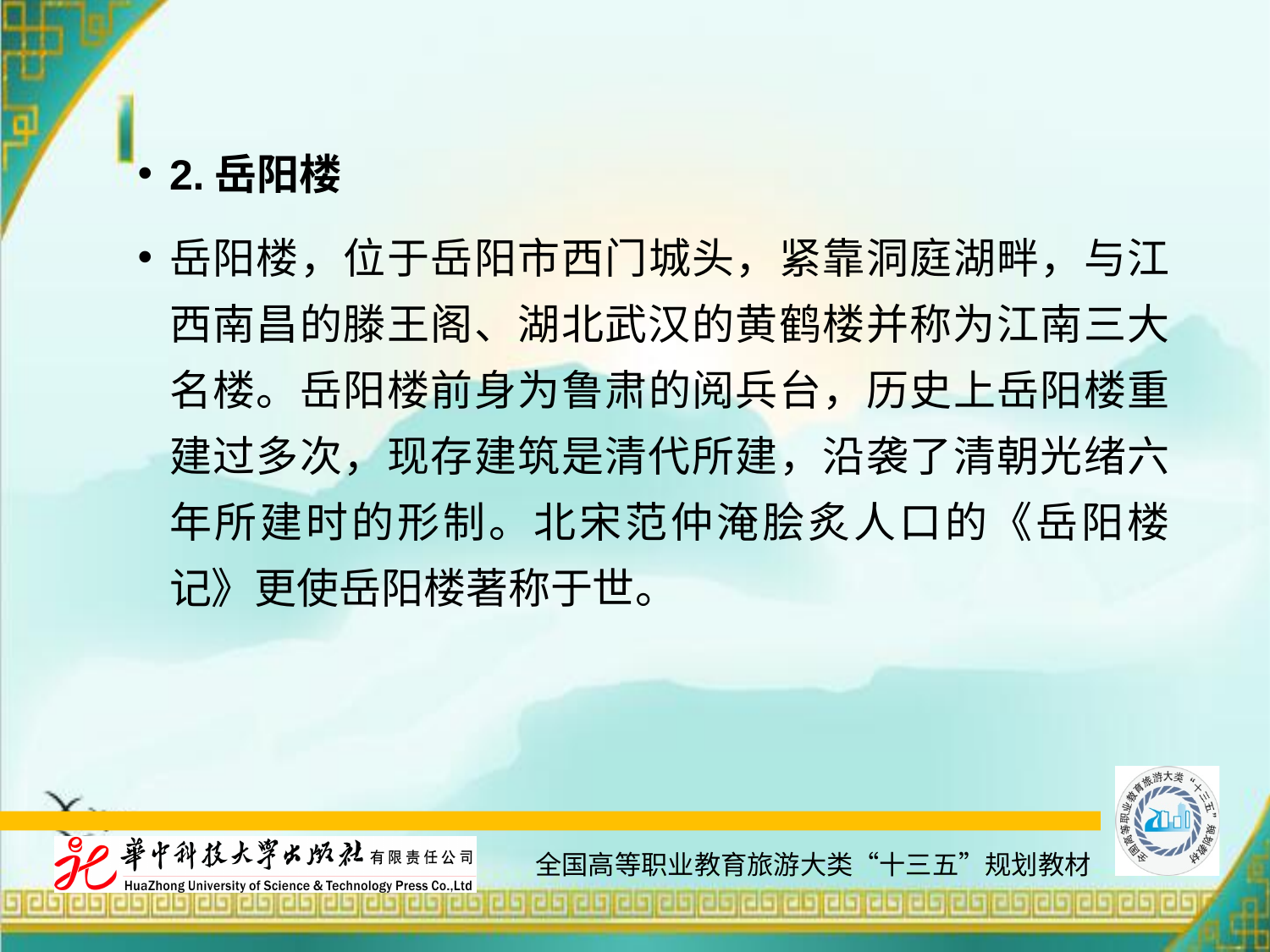

#
2.岳阳楼
岳阳楼，位于岳阳市西门城头，紧靠洞庭湖畔，与江西南昌的滕王阁、湖北武汉的黄鹤楼并称为江南三大名楼。岳阳楼前身为鲁肃的阅兵台，历史上岳阳楼重建过多次，现存建筑是清代所建，沿袭了清朝光绪六年所建时的形制。北宋范仲淹脍炙人口的《岳阳楼记》更使岳阳楼著称于世。